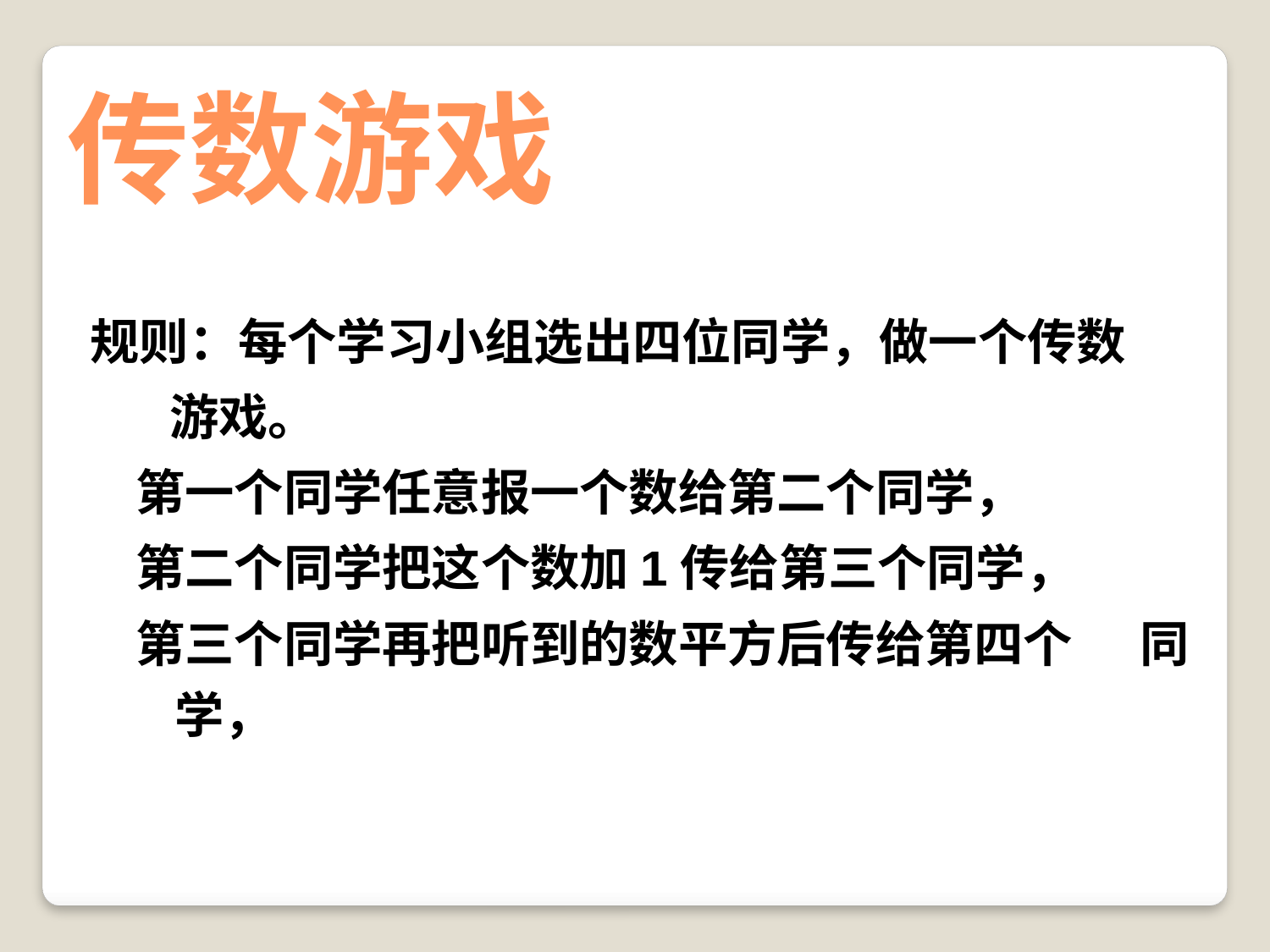

传数游戏
规则：每个学习小组选出四位同学，做一个传数
      游戏。
   第一个同学任意报一个数给第二个同学，
   第二个同学把这个数加1传给第三个同学，
   第三个同学再把听到的数平方后传给第四个      同学，